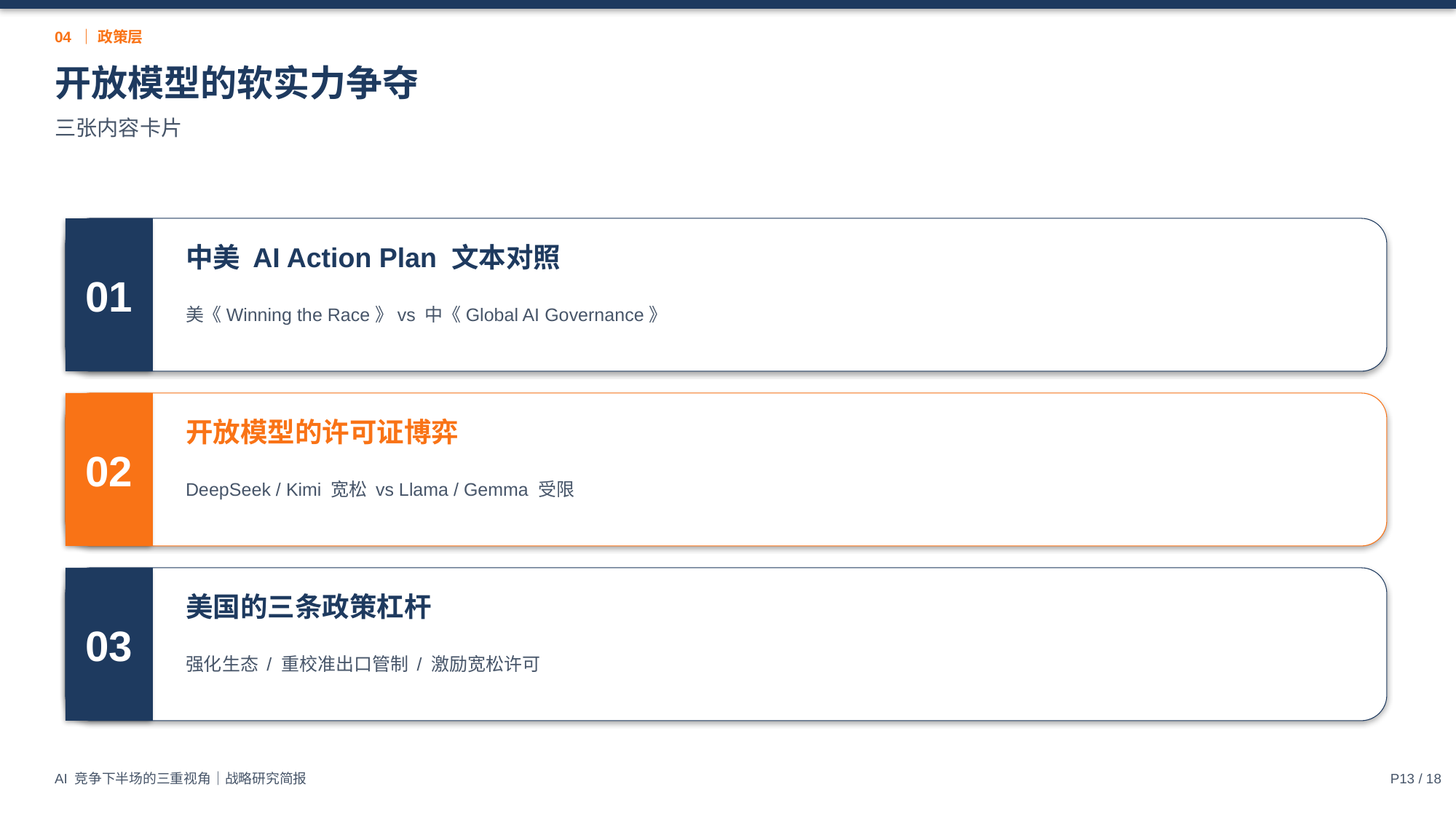

04 ｜ 政策层
开放模型的软实力争夺
三张内容卡片

01
中美 AI Action Plan 文本对照
美《Winning the Race》vs 中《Global AI Governance》

02
开放模型的许可证博弈
DeepSeek / Kimi 宽松 vs Llama / Gemma 受限

03
美国的三条政策杠杆
强化生态 / 重校准出口管制 / 激励宽松许可
AI 竞争下半场的三重视角｜战略研究简报
P13 / 18